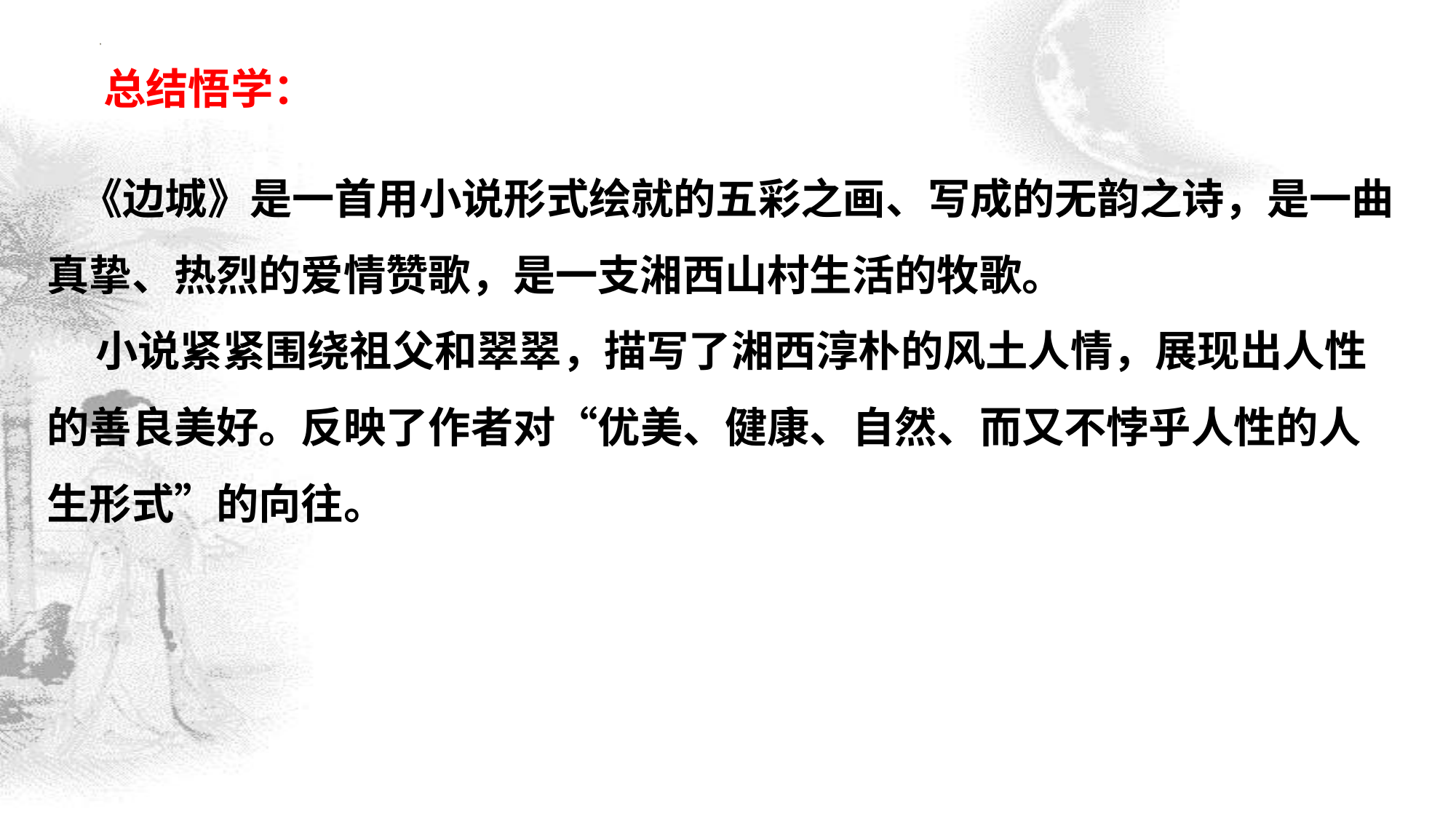

总结悟学：
   《边城》是一首用小说形式绘就的五彩之画、写成的无韵之诗，是一曲真挚、热烈的爱情赞歌，是一支湘西山村生活的牧歌。
    小说紧紧围绕祖父和翠翠，描写了湘西淳朴的风土人情，展现出人性的善良美好。反映了作者对“优美、健康、自然、而又不悖乎人性的人生形式”的向往。